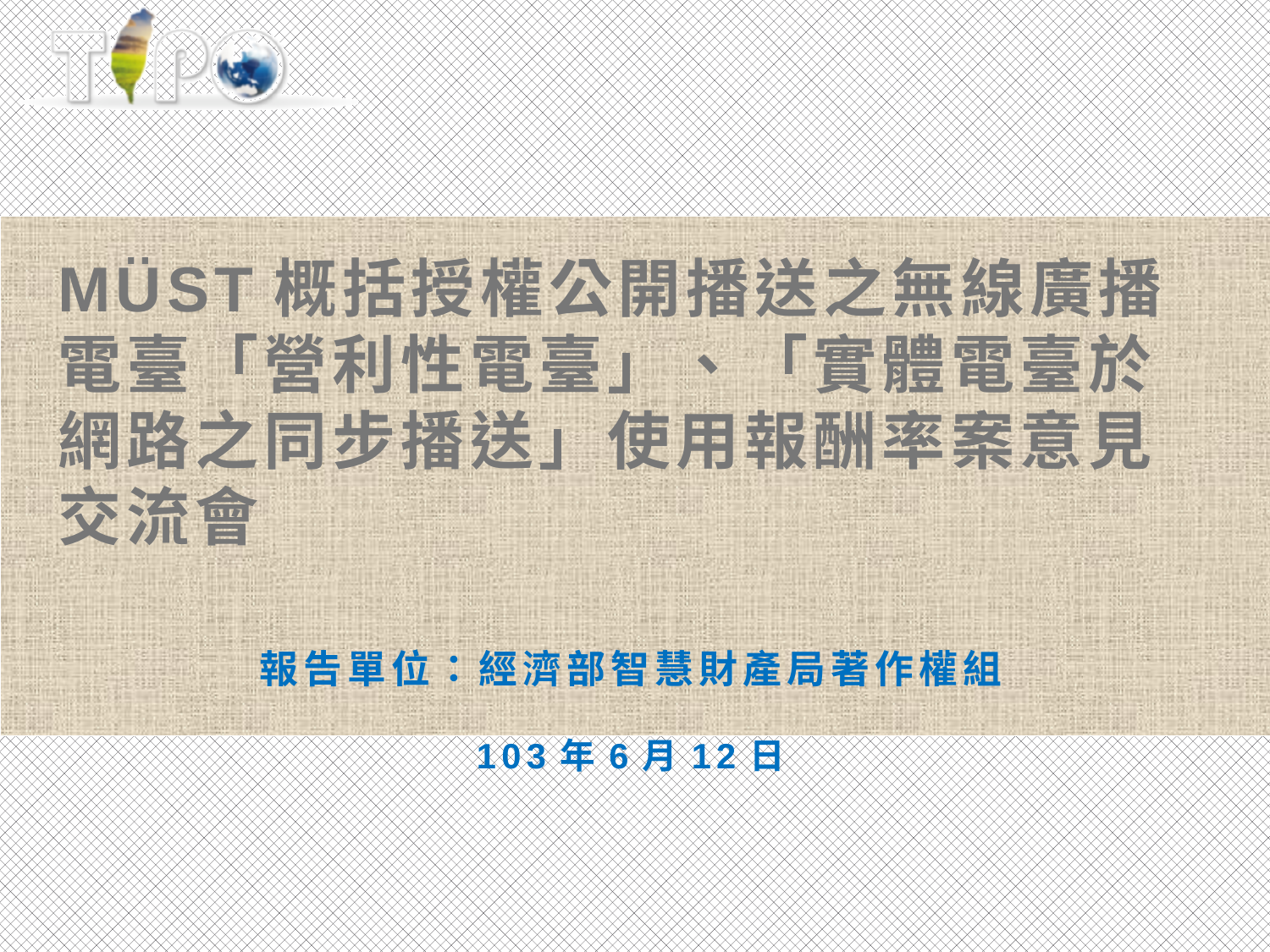

# MÜST概括授權公開播送之無線廣播電臺「營利性電臺」、「實體電臺於網路之同步播送」使用報酬率案意見交流會
報告單位：經濟部智慧財產局著作權組

103年6月12日